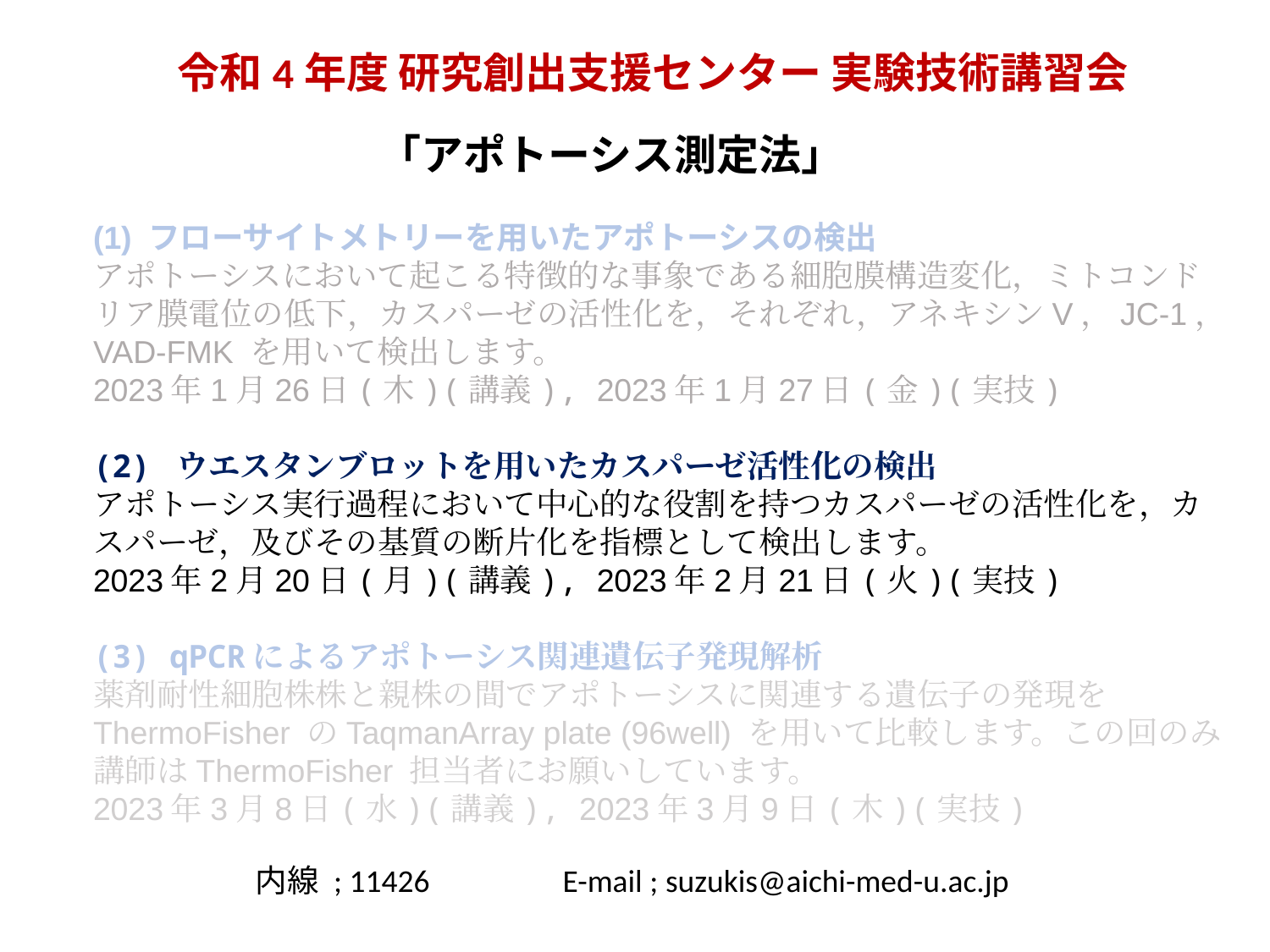

令和4年度 研究創出支援センター 実験技術講習会
「アポトーシス測定法」
(1) フローサイトメトリーを用いたアポトーシスの検出
アポトーシスにおいて起こる特徴的な事象である細胞膜構造変化，ミトコンドリア膜電位の低下，カスパーゼの活性化を，それぞれ，アネキシンV，JC-1，VAD-FMK を用いて検出します。
2023年1月26日(木)(講義), 2023年1月27日(金)(実技)

(2) ウエスタンブロットを用いたカスパーゼ活性化の検出
アポトーシス実行過程において中心的な役割を持つカスパーゼの活性化を，カスパーゼ，及びその基質の断片化を指標として検出します。
2023年2月20日(月)(講義), 2023年2月21日(火)(実技)

(3) qPCRによるアポトーシス関連遺伝子発現解析
薬剤耐性細胞株株と親株の間でアポトーシスに関連する遺伝子の発現をThermoFisher のTaqmanArray plate (96well) を用いて比較します。この回のみ講師はThermoFisher 担当者にお願いしています。
2023年3月8日(水)(講義), 2023年3月9日(木)(実技)
内線 ; 11426
E-mail ; suzukis@aichi-med-u.ac.jp